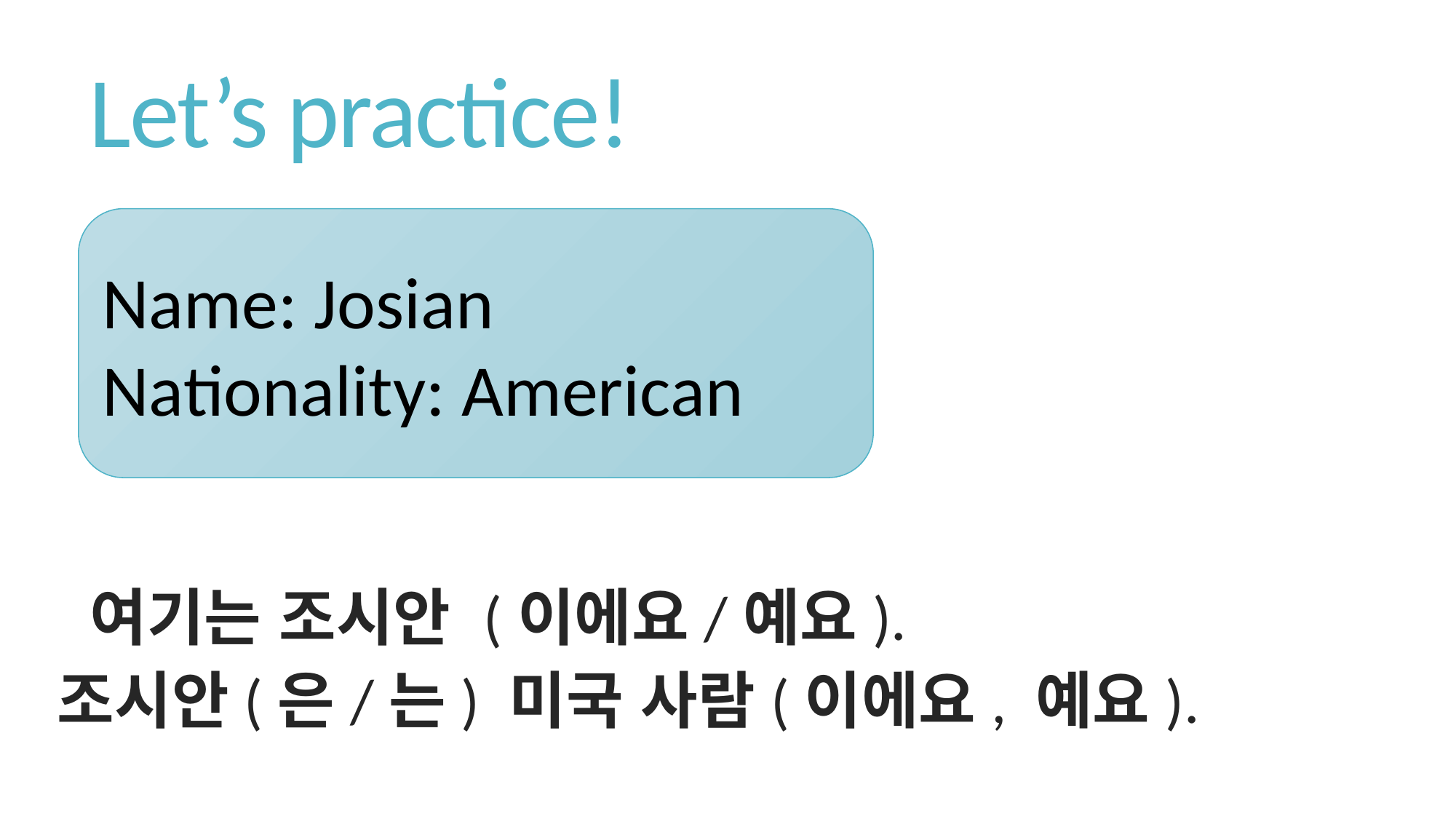

# Let’s practice!
Name: Josian
Nationality: American

  여기는 조시안 (이에요/예요).
조시안(은/는) 미국 사람(이에요, 예요).